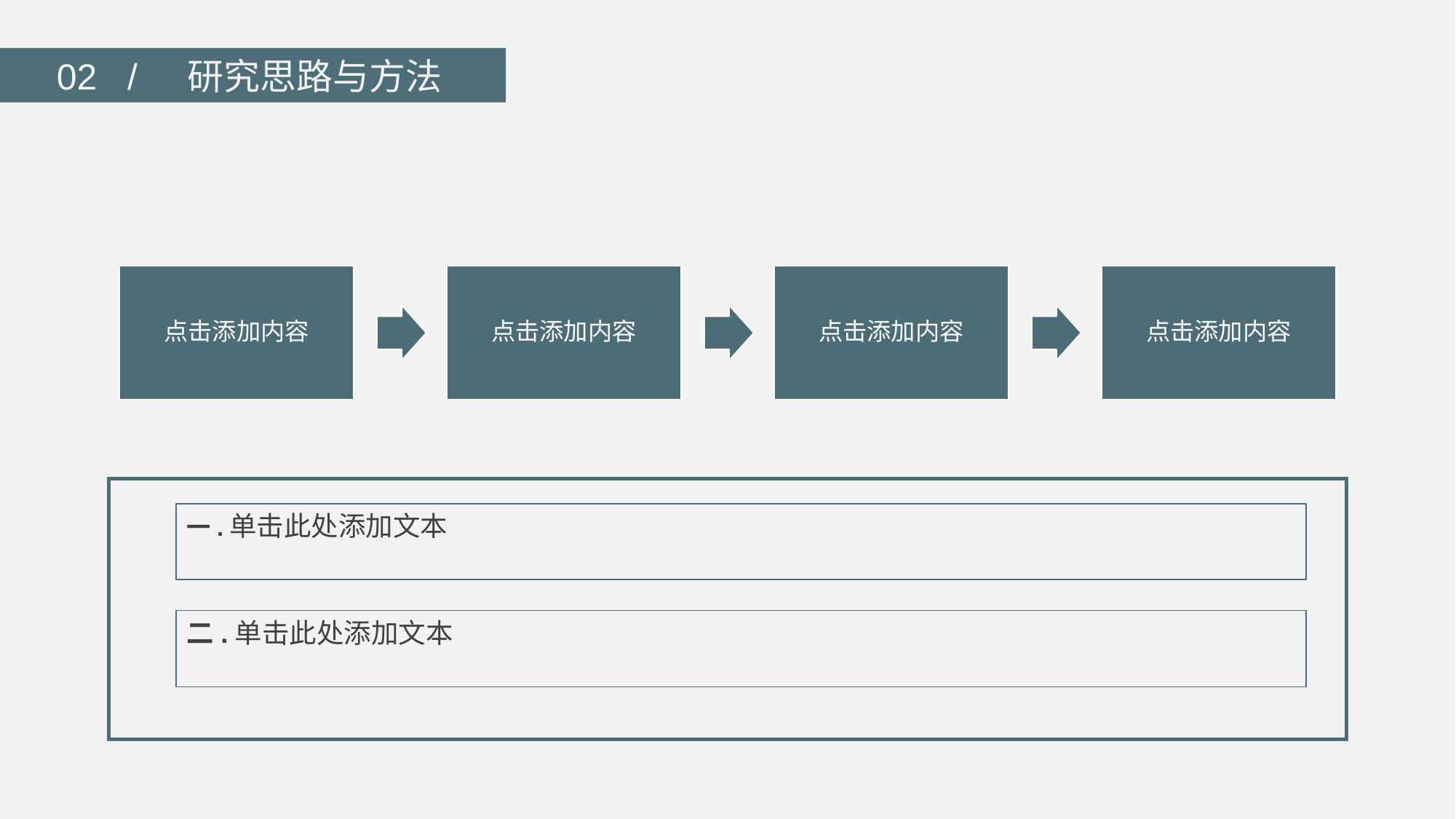

02   /    研究思路与方法
点击添加内容
点击添加内容
点击添加内容
点击添加内容

一.单击此处添加文本

二.单击此处添加文本